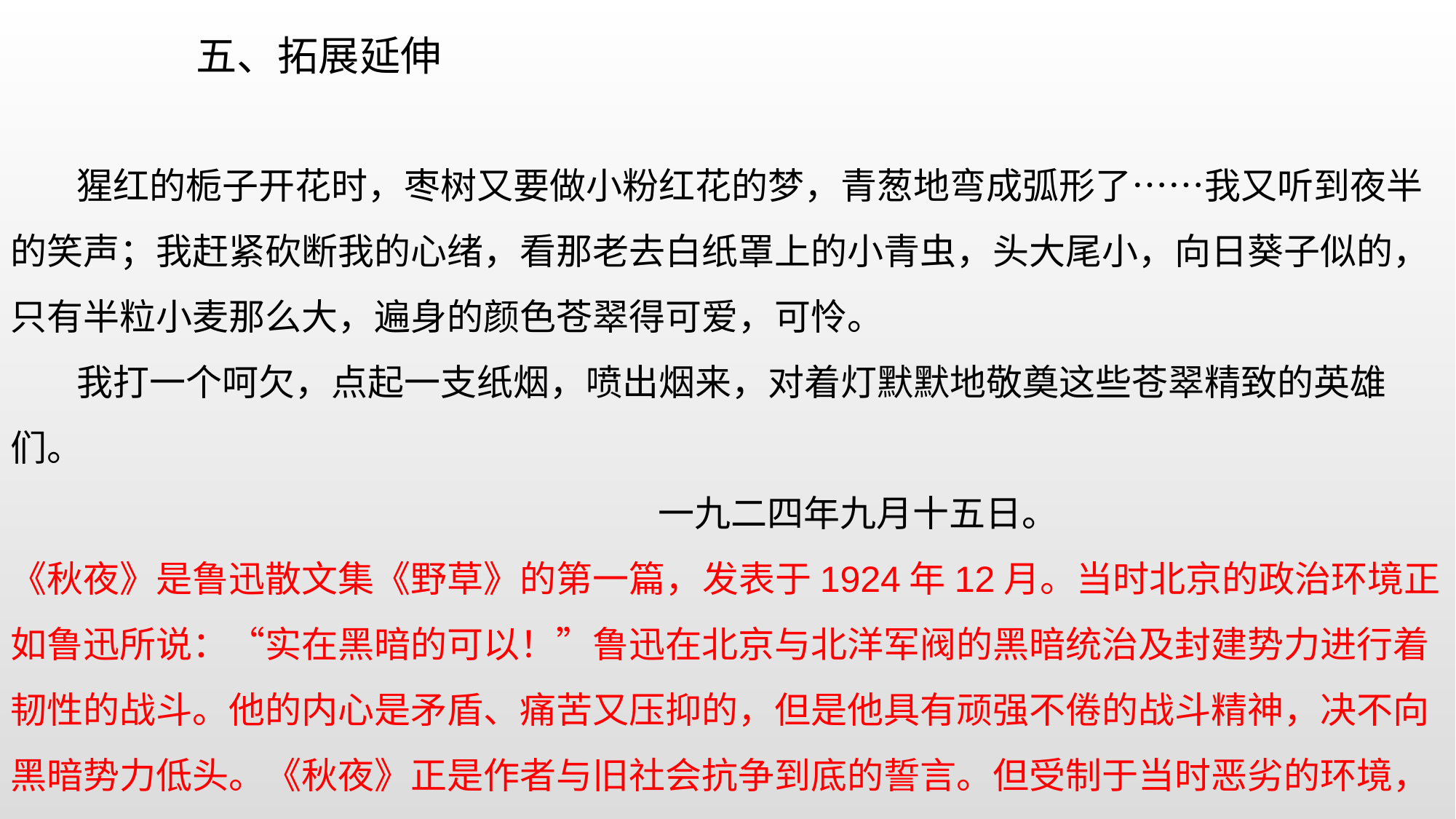

五、拓展延伸

       猩红的栀子开花时，枣树又要做小粉红花的梦，青葱地弯成弧形了……我又听到夜半的笑声；我赶紧砍断我的心绪，看那老去白纸罩上的小青虫，头大尾小，向日葵子似的，只有半粒小麦那么大，遍身的颜色苍翠得可爱，可怜。
       我打一个呵欠，点起一支纸烟，喷出烟来，对着灯默默地敬奠这些苍翠精致的英雄们。
                                                                              一九二四年九月十五日。
《秋夜》是鲁迅散文集《野草》的第一篇，发表于1924年12月。当时北京的政治环境正如鲁迅所说：“实在黑暗的可以！”鲁迅在北京与北洋军阀的黑暗统治及封建势力进行着韧性的战斗。他的内心是矛盾、痛苦又压抑的，但是他具有顽强不倦的战斗精神，决不向黑暗势力低头。《秋夜》正是作者与旧社会抗争到底的誓言。但受制于当时恶劣的环境，鲁迅只能采用一种隐晦的象征主义的表现方法，把自己强烈的思想感情藏匿在景物描写之中。